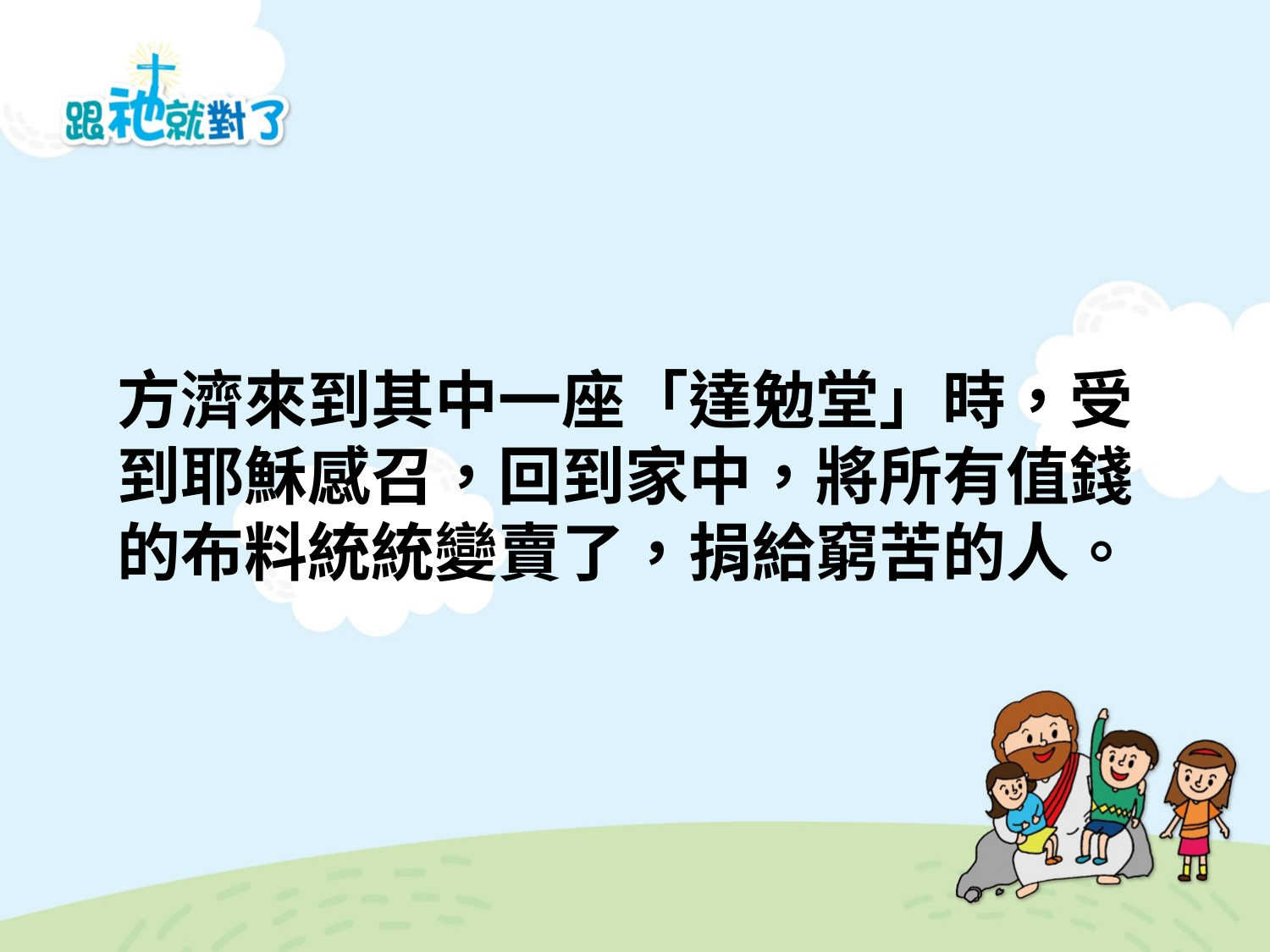

方濟來到其中一座「達勉堂」時，受到耶穌感召，回到家中，將所有值錢的布料統統變賣了，捐給窮苦的人。